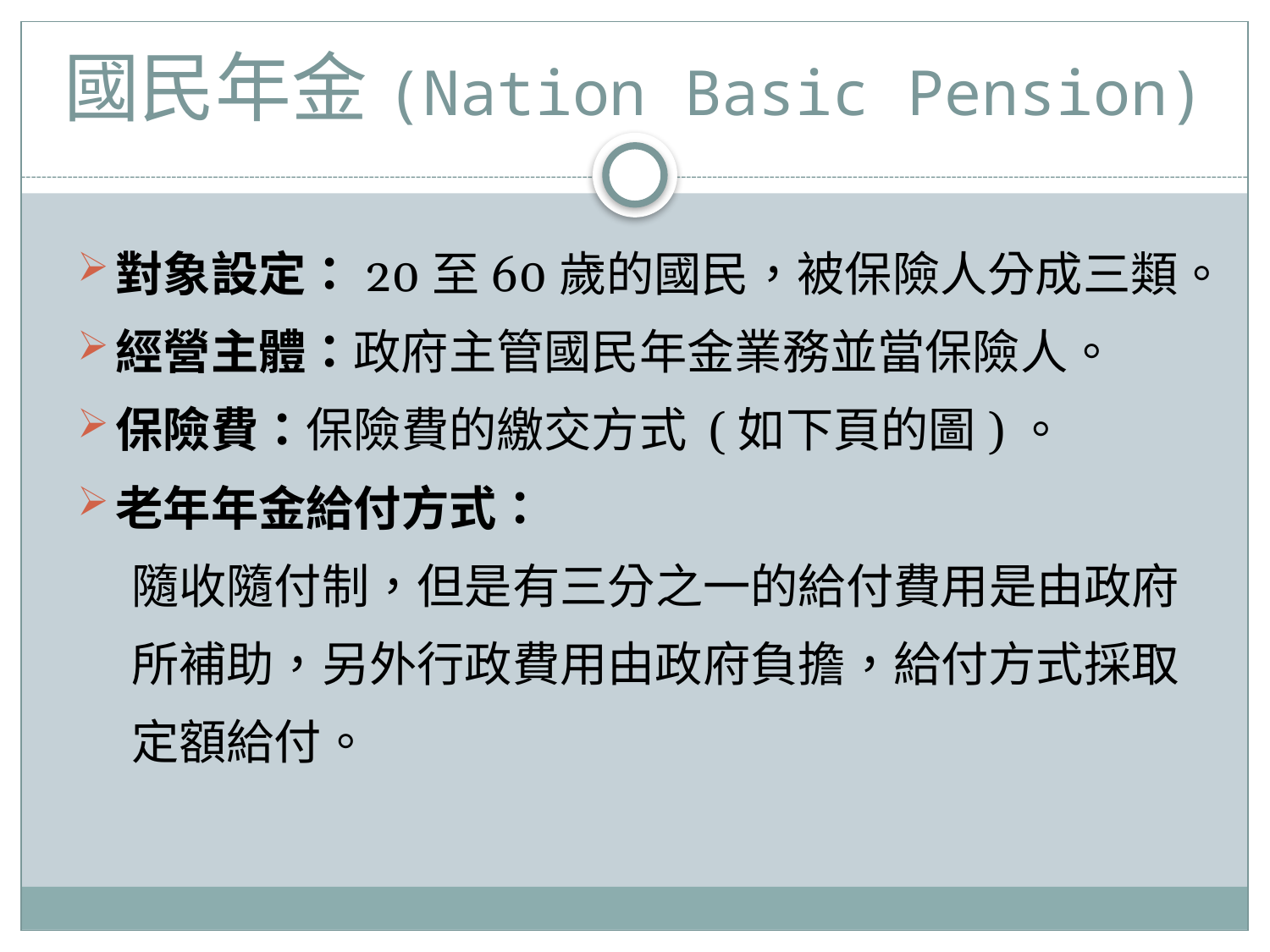

國民年金(Nation Basic Pension)
對象設定：20至60歲的國民，被保險人分成三類。
經營主體：政府主管國民年金業務並當保險人。
保險費：保險費的繳交方式 (如下頁的圖)。
老年年金給付方式：
    隨收隨付制，但是有三分之一的給付費用是由政府
    所補助，另外行政費用由政府負擔，給付方式採取
    定額給付。